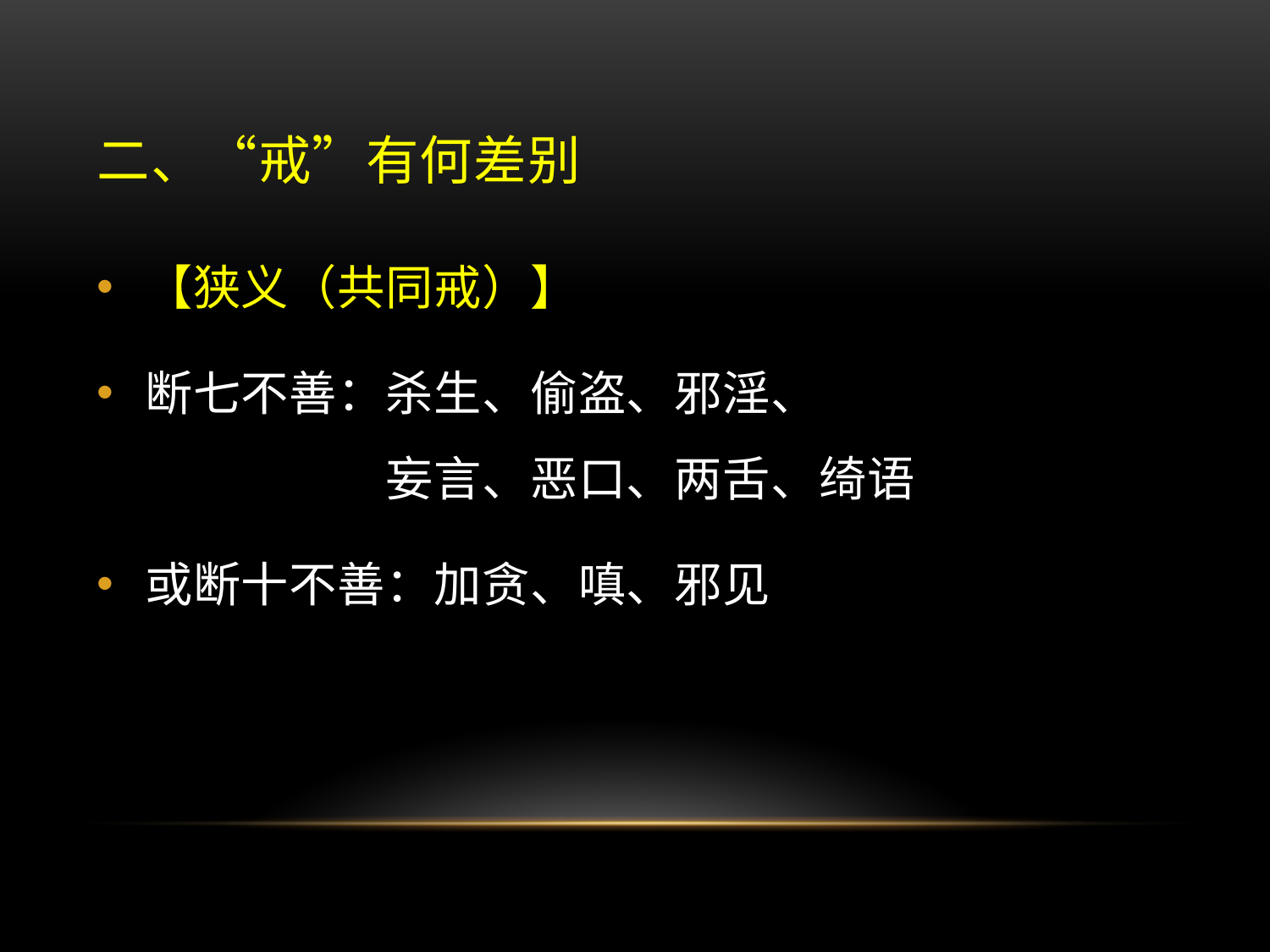

# 二、“戒”有何差别
【狭义（共同戒）】
断七不善：杀生、偷盗、邪淫、
　　　　　妄言、恶口、两舌、绮语
或断十不善：加贪、嗔、邪见